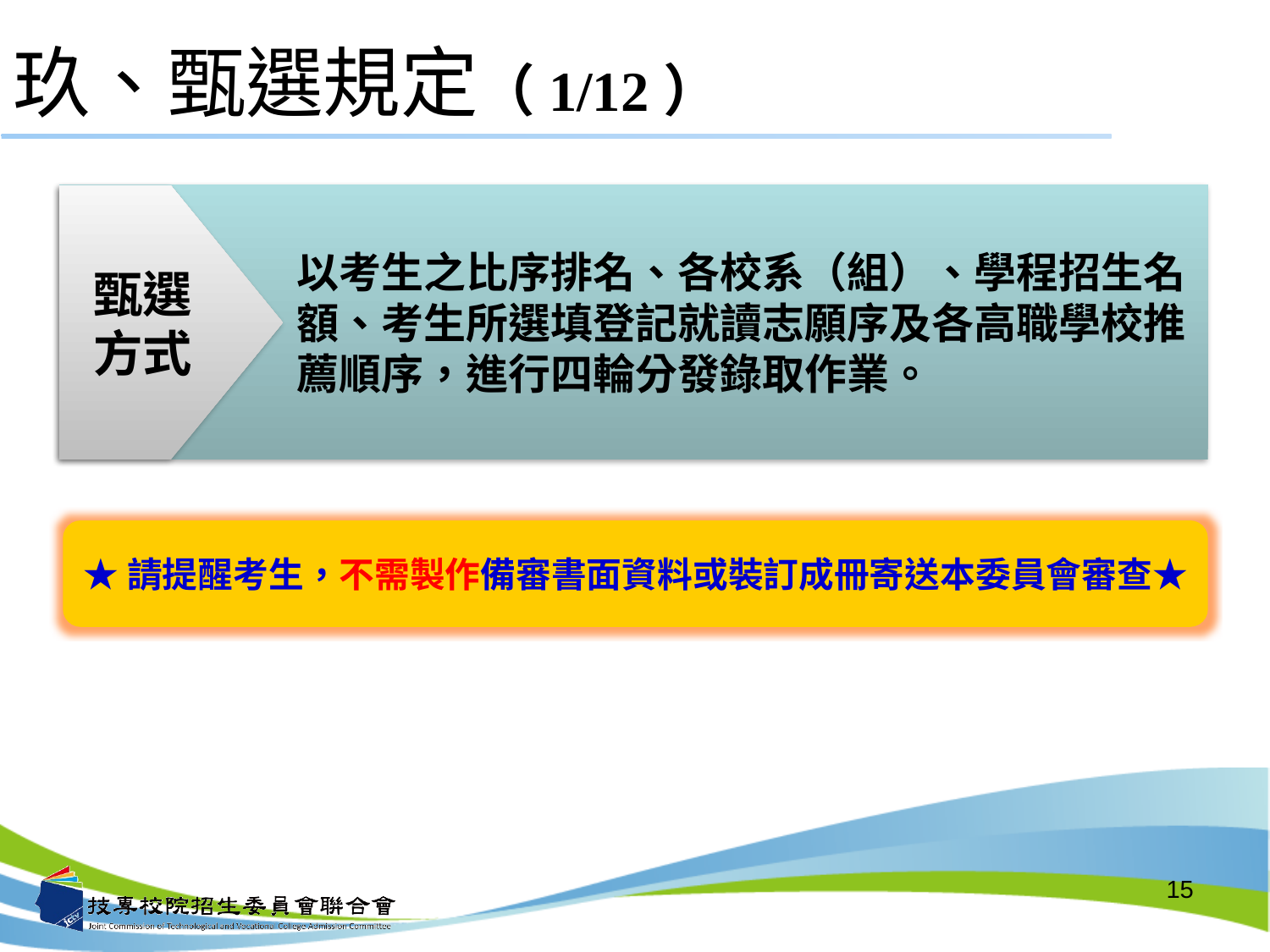

# 玖、甄選規定（1/12）
以考生之比序排名、各校系（組）、學程招生名額、考生所選填登記就讀志願序及各高職學校推薦順序，進行四輪分發錄取作業。
甄選
方式
★請提醒考生，不需製作備審書面資料或裝訂成冊寄送本委員會審查★
15